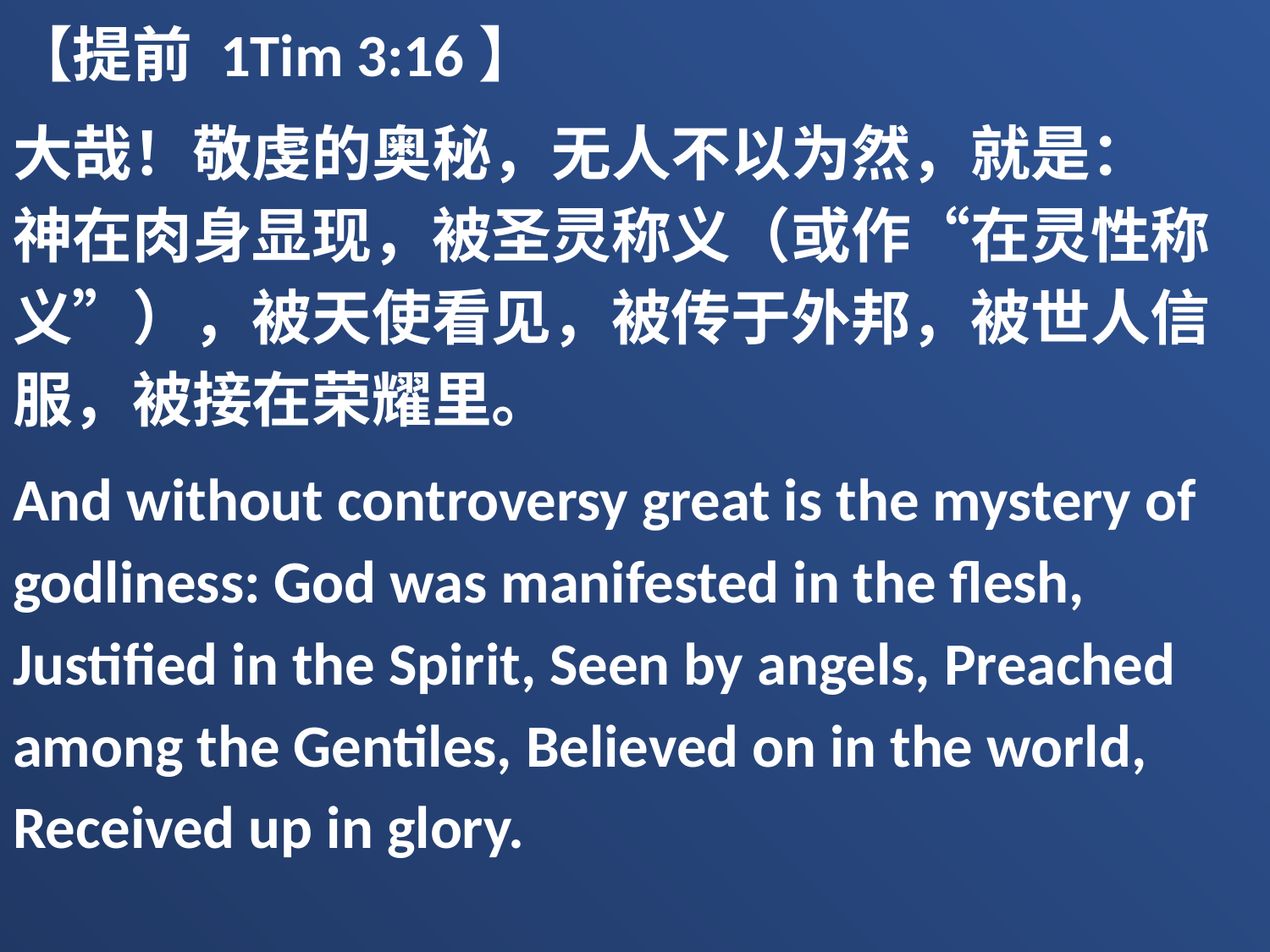

【提前 1Tim 3:16】
大哉！敬虔的奥秘，无人不以为然，就是：　神在肉身显现，被圣灵称义（或作“在灵性称义”），被天使看见，被传于外邦，被世人信服，被接在荣耀里。
And without controversy great is the mystery of godliness: God was manifested in the flesh, Justified in the Spirit, Seen by angels, Preached among the Gentiles, Believed on in the world, Received up in glory.